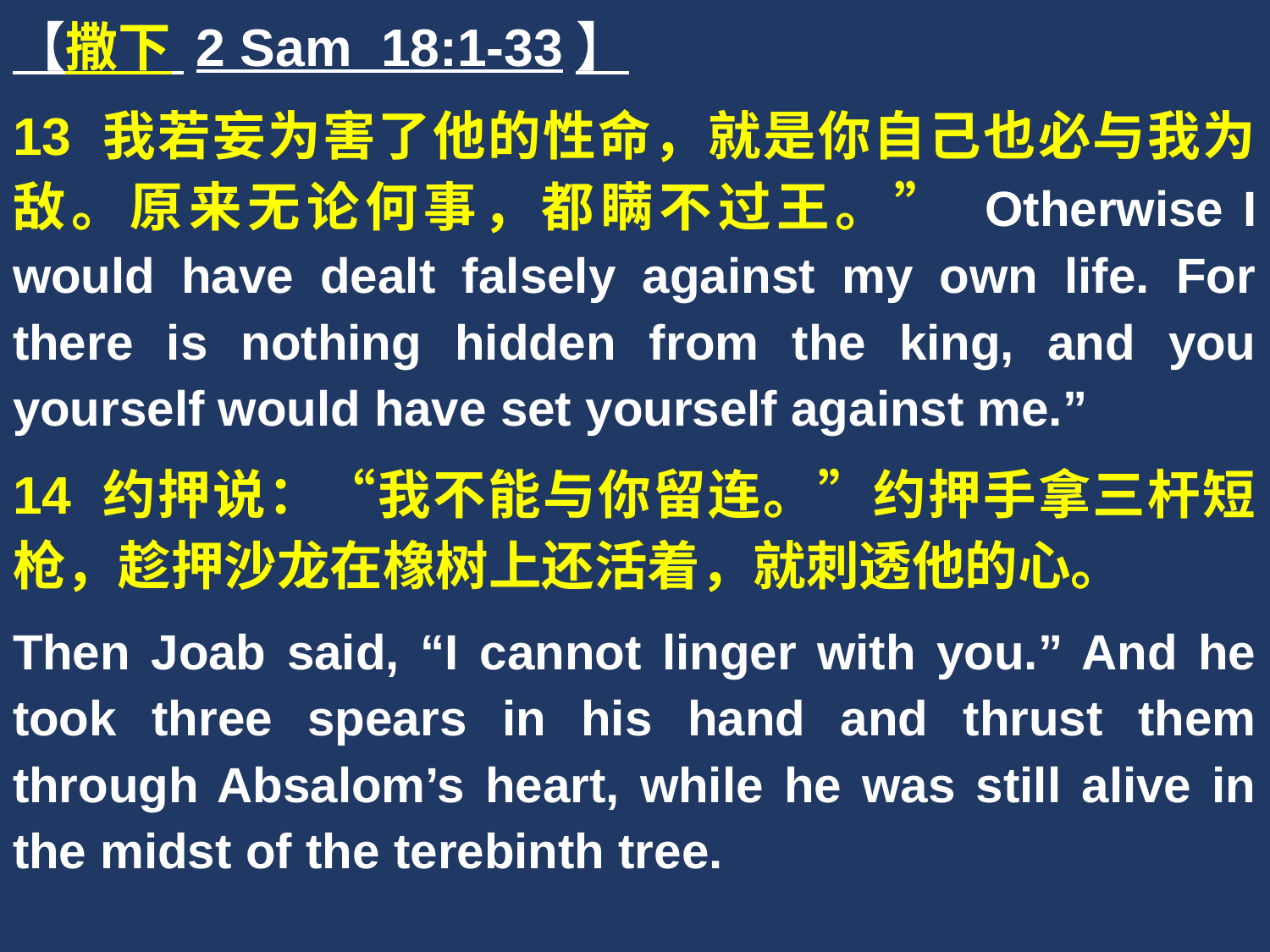

【撒下 2 Sam  18:1-33】
13 我若妄为害了他的性命，就是你自己也必与我为敌。原来无论何事，都瞒不过王。” Otherwise I would have dealt falsely against my own life. For there is nothing hidden from the king, and you yourself would have set yourself against me.”
14 约押说：“我不能与你留连。”约押手拿三杆短枪，趁押沙龙在橡树上还活着，就刺透他的心。
Then Joab said, “I cannot linger with you.” And he took three spears in his hand and thrust them through Absalom’s heart, while he was still alive in the midst of the terebinth tree.